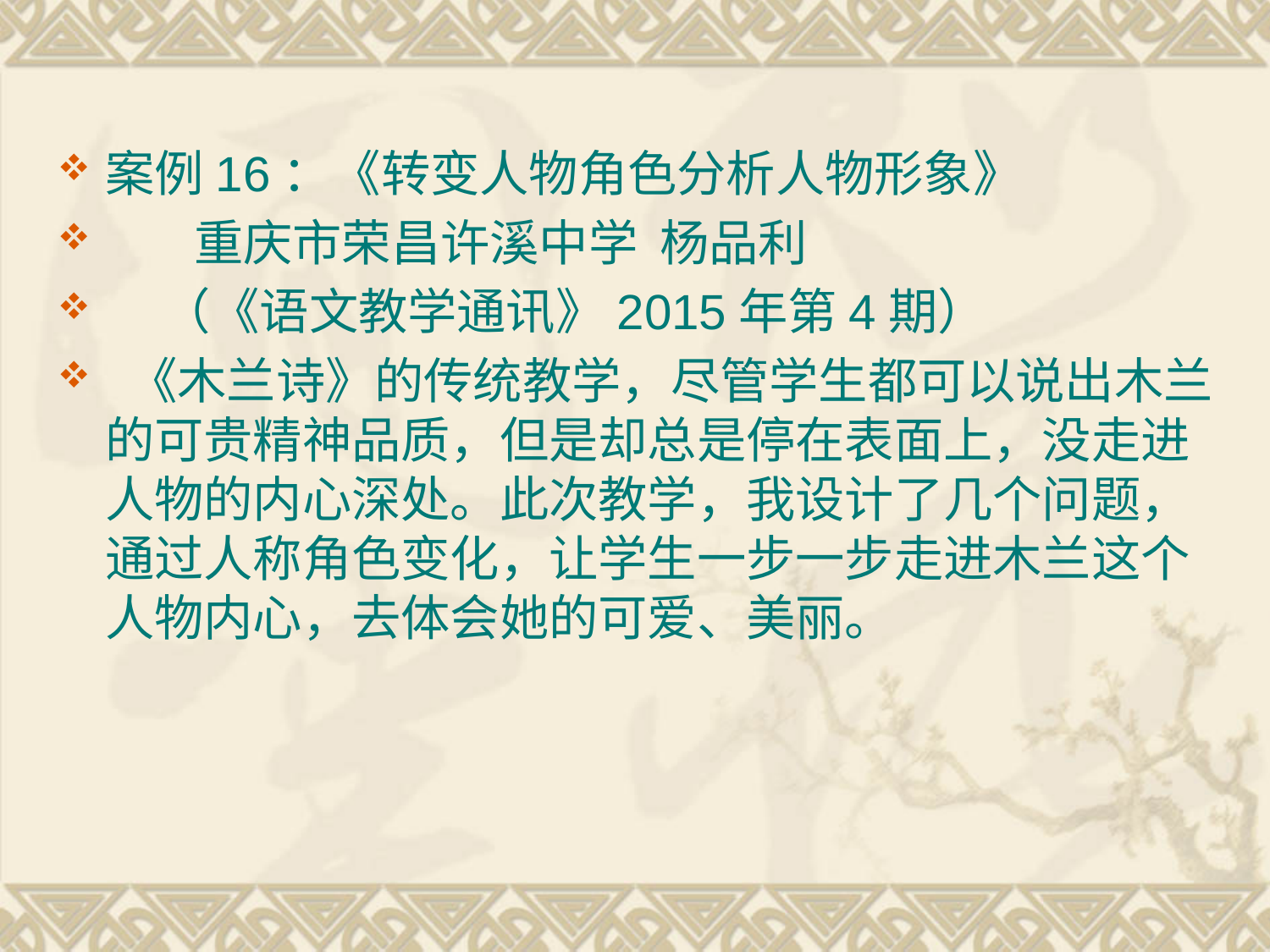

案例16：《转变人物角色分析人物形象》
       重庆市荣昌许溪中学  杨品利
    （《语文教学通讯》2015年第4期）
 《木兰诗》的传统教学，尽管学生都可以说出木兰的可贵精神品质，但是却总是停在表面上，没走进人物的内心深处。此次教学，我设计了几个问题，通过人称角色变化，让学生一步一步走进木兰这个人物内心，去体会她的可爱、美丽。